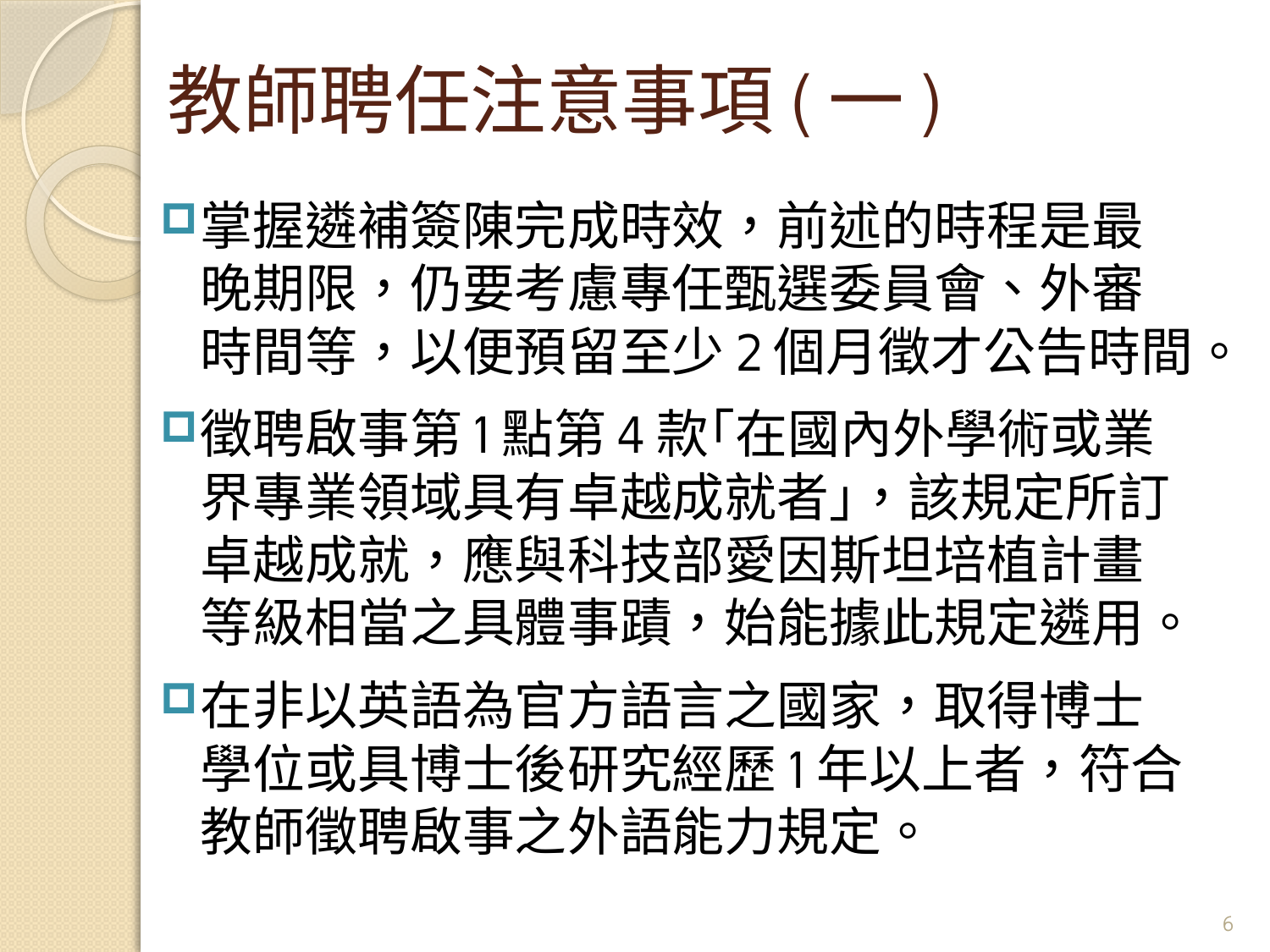

# 教師聘任注意事項(一)
掌握遴補簽陳完成時效，前述的時程是最晚期限，仍要考慮專任甄選委員會、外審時間等，以便預留至少2個月徵才公告時間。
徵聘啟事第1點第4款｢在國內外學術或業界專業領域具有卓越成就者｣，該規定所訂卓越成就，應與科技部愛因斯坦培植計畫等級相當之具體事蹟，始能據此規定遴用。
在非以英語為官方語言之國家，取得博士學位或具博士後研究經歷1年以上者，符合教師徵聘啟事之外語能力規定。

6